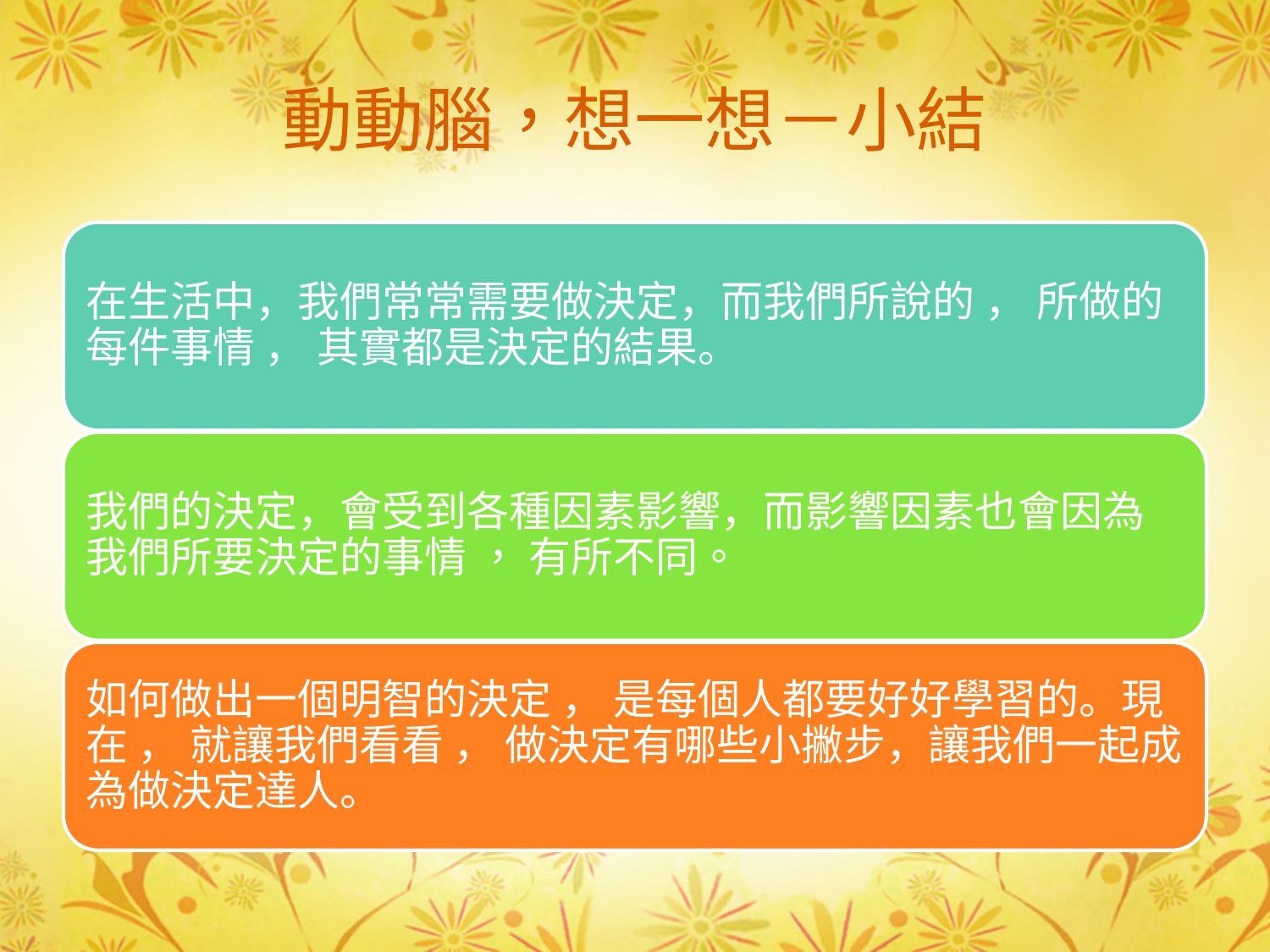

# 動動腦，想一想－小結
在生活中，我們常常需要做決定，而我們所說的 ， 所做的每件事情 ， 其實都是決定的結果。
我們的決定，會受到各種因素影響，而影響因素也會因為我們所要決定的事情 ， 有所不同。
如何做出一個明智的決定 ， 是每個人都要好好學習的。現在 ， 就讓我們看看 ， 做決定有哪些小撇步，讓我們一起成為做決定達人。